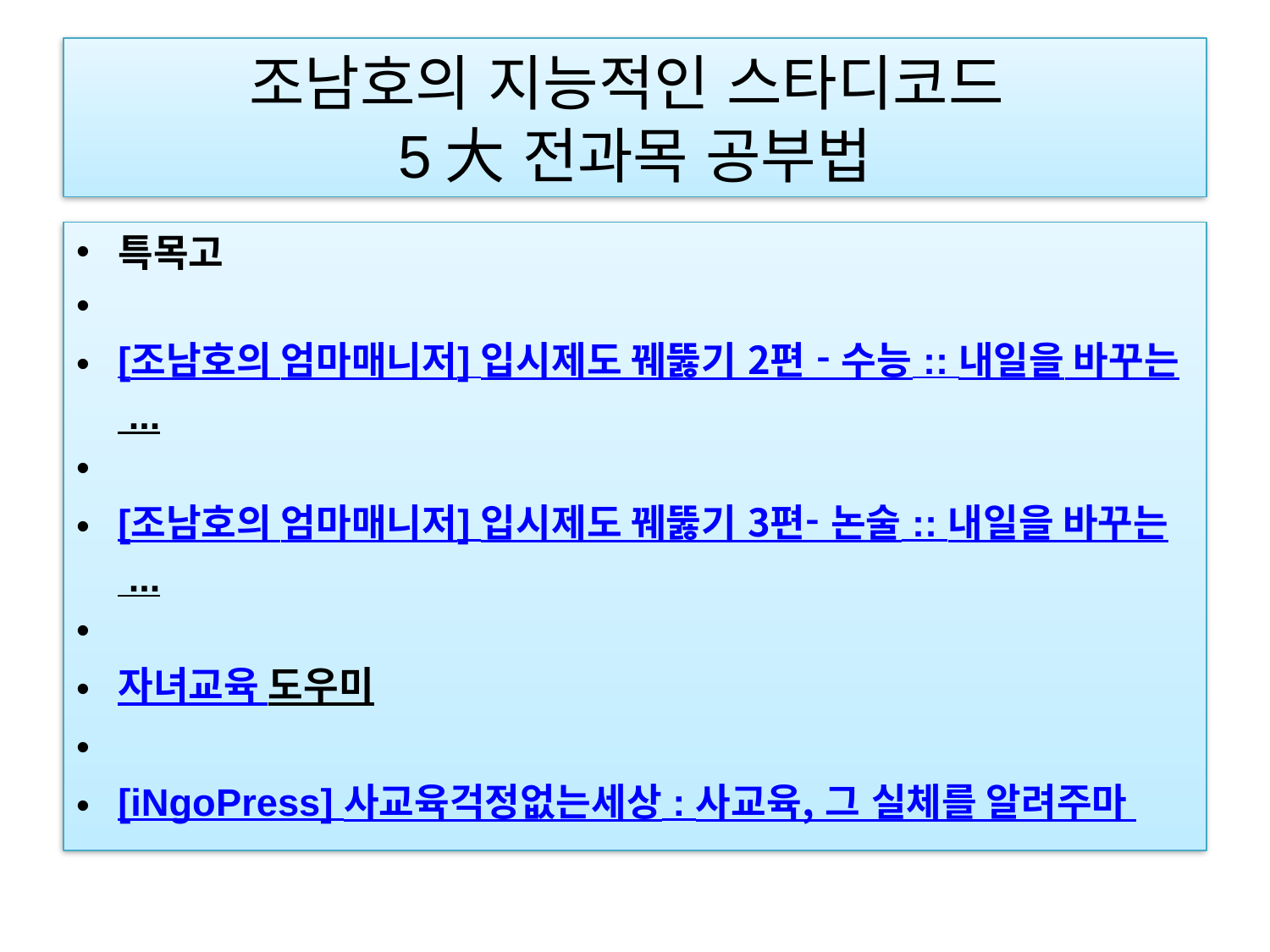

# 조남호의 지능적인 스타디코드 5大 전과목 공부법
특목고

[조남호의 엄마매니저] 입시제도 꿰뚫기 2편 - 수능 :: 내일을 바꾸는 ...

[조남호의 엄마매니저] 입시제도 꿰뚫기 3편- 논술 :: 내일을 바꾸는 ...

자녀교육 도우미

[iNgoPress] 사교육걱정없는세상 : 사교육, 그 실체를 알려주마